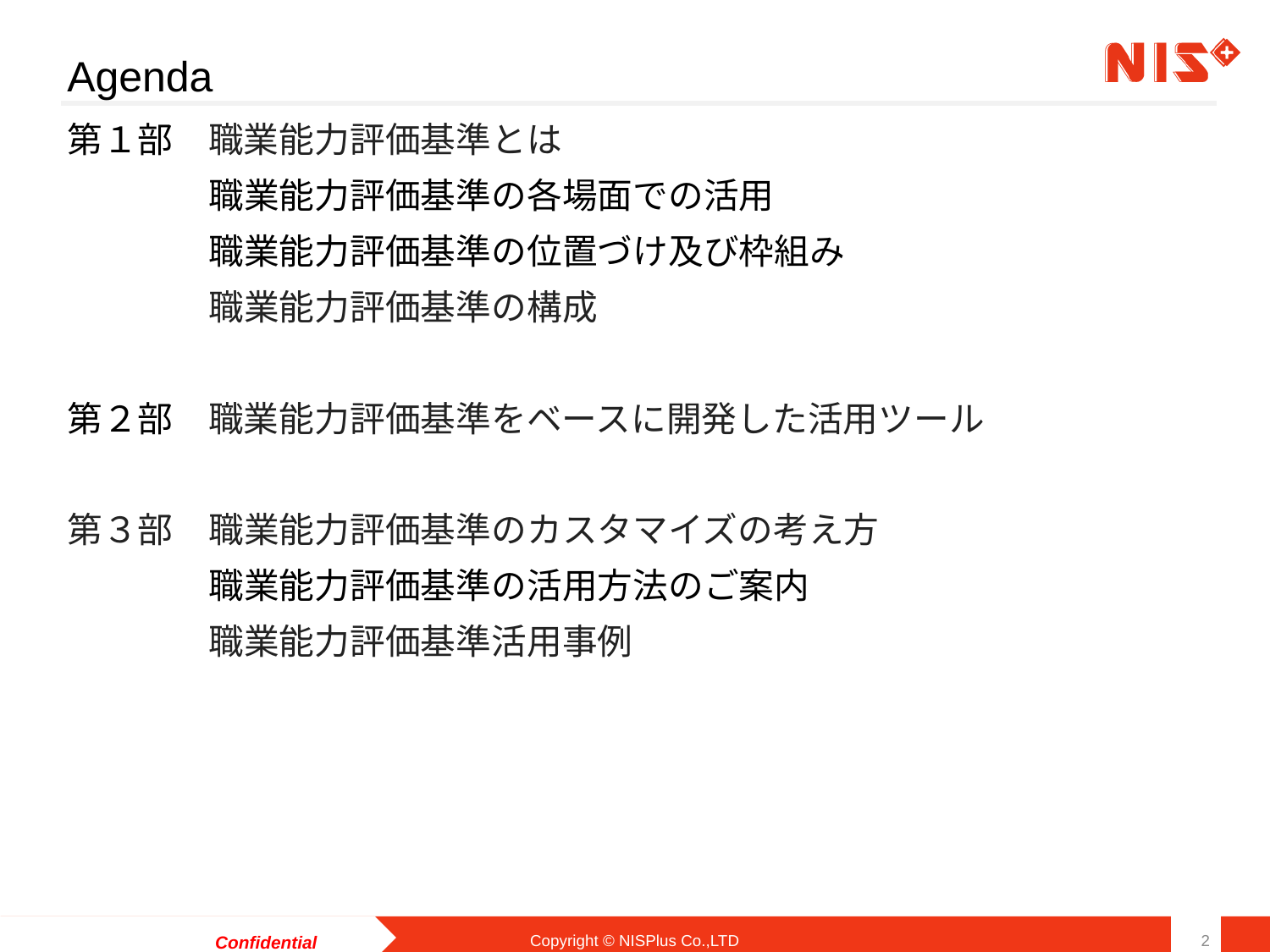

# Agenda
第１部　職業能力評価基準とは
　　　　職業能力評価基準の各場面での活用
　　　　職業能力評価基準の位置づけ及び枠組み
　　　　職業能力評価基準の構成

第２部　職業能力評価基準をベースに開発した活用ツール

第３部　職業能力評価基準のカスタマイズの考え方
　　　　職業能力評価基準の活用方法のご案内
　　　　職業能力評価基準活用事例

Copyright © NISPlus Co.,LTD
2